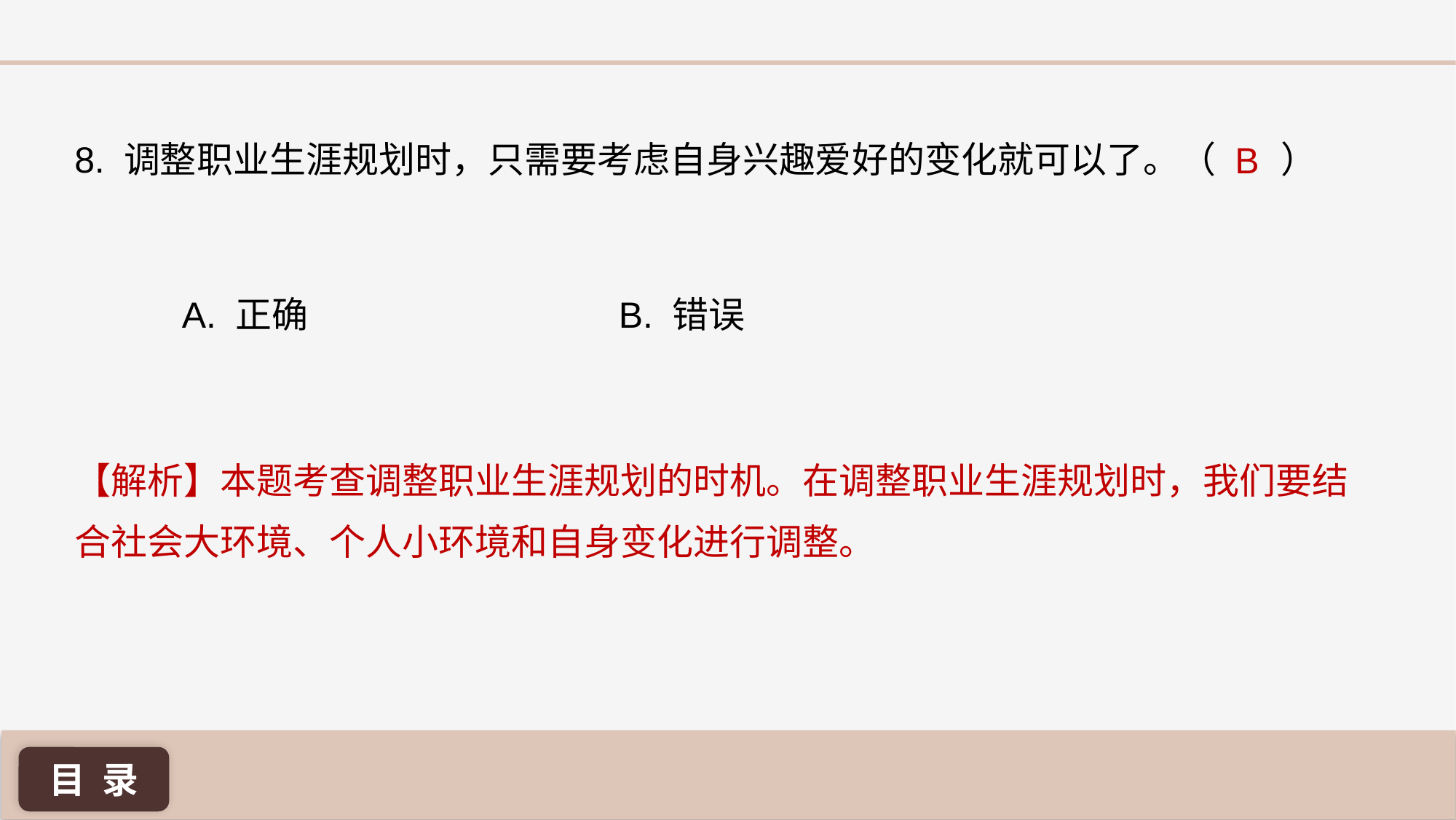

B
8. 调整职业生涯规划时，只需要考虑自身兴趣爱好的变化就可以了。（        ）
A. 正确 			B. 错误
【解析】本题考查调整职业生涯规划的时机。在调整职业生涯规划时，我们要结合社会大环境、个人小环境和自身变化进行调整。